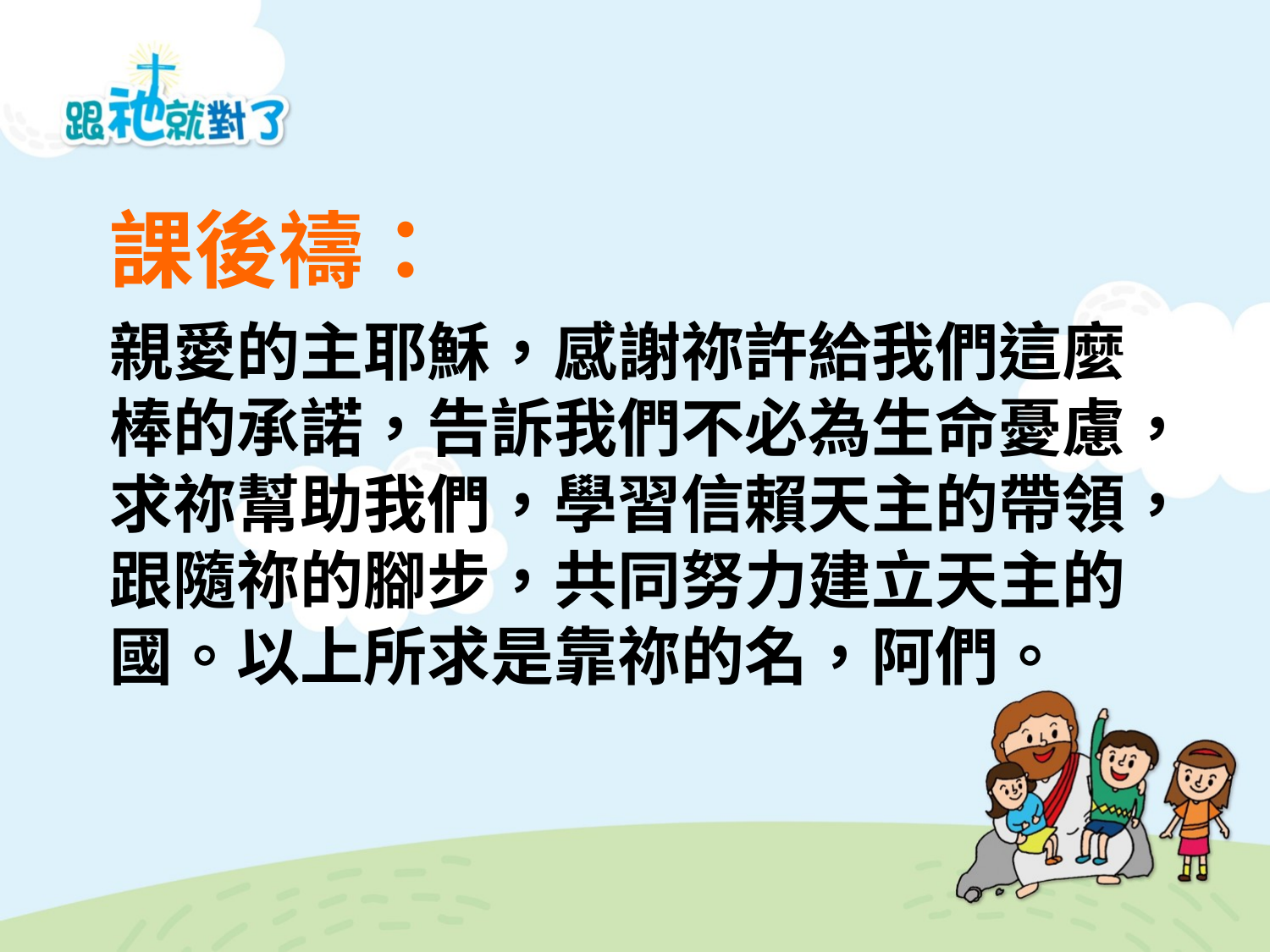

課後禱：
親愛的主耶穌，感謝祢許給我們這麼棒的承諾，告訴我們不必為生命憂慮，求祢幫助我們，學習信賴天主的帶領，跟隨祢的腳步，共同努力建立天主的國。以上所求是靠祢的名，阿們。